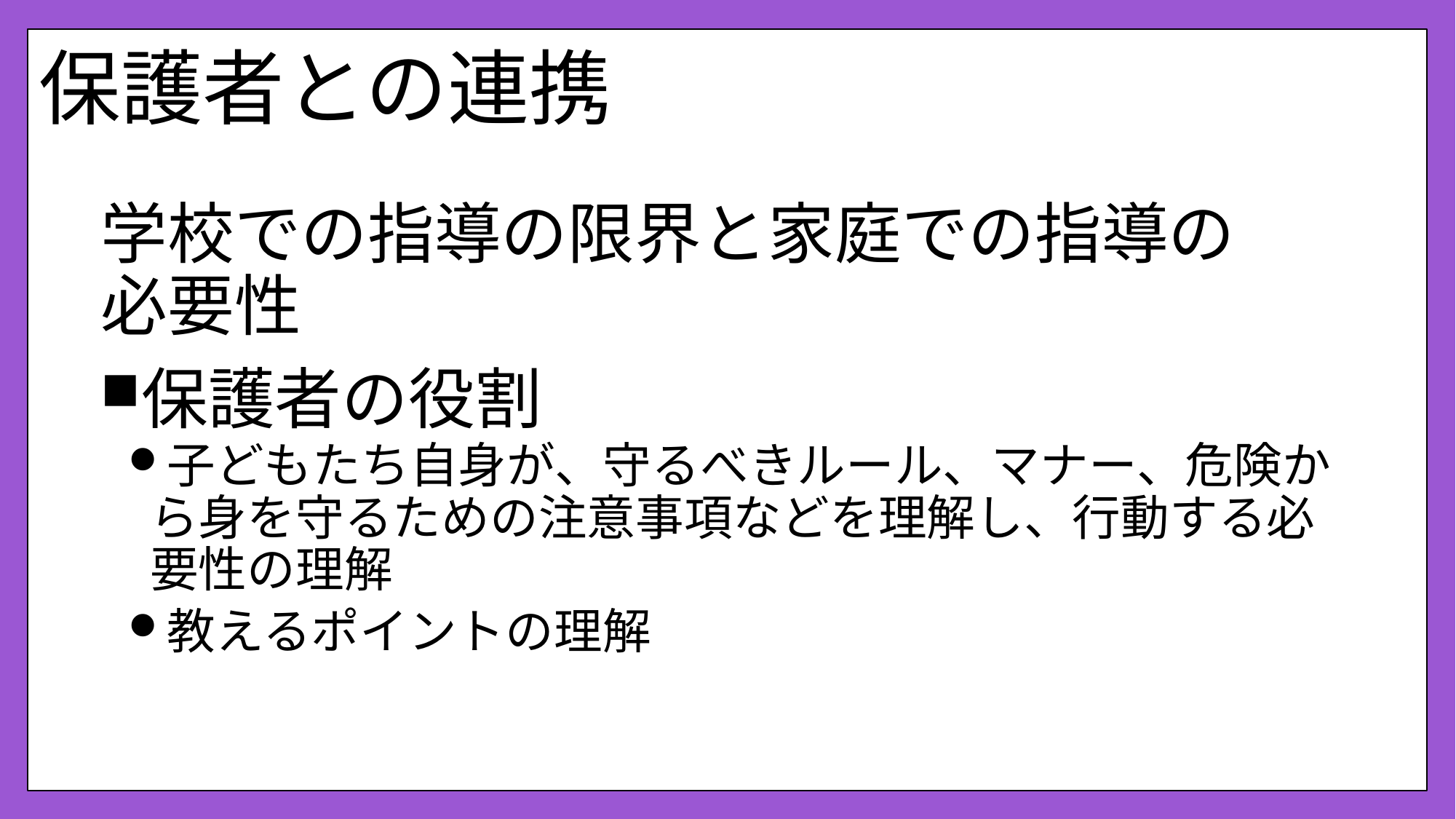

# 保護者との連携
学校での指導の限界と家庭での指導の　必要性
保護者の役割
子どもたち自身が、守るべきルール、マナー、危険から身を守るための注意事項などを理解し、行動する必要性の理解
教えるポイントの理解